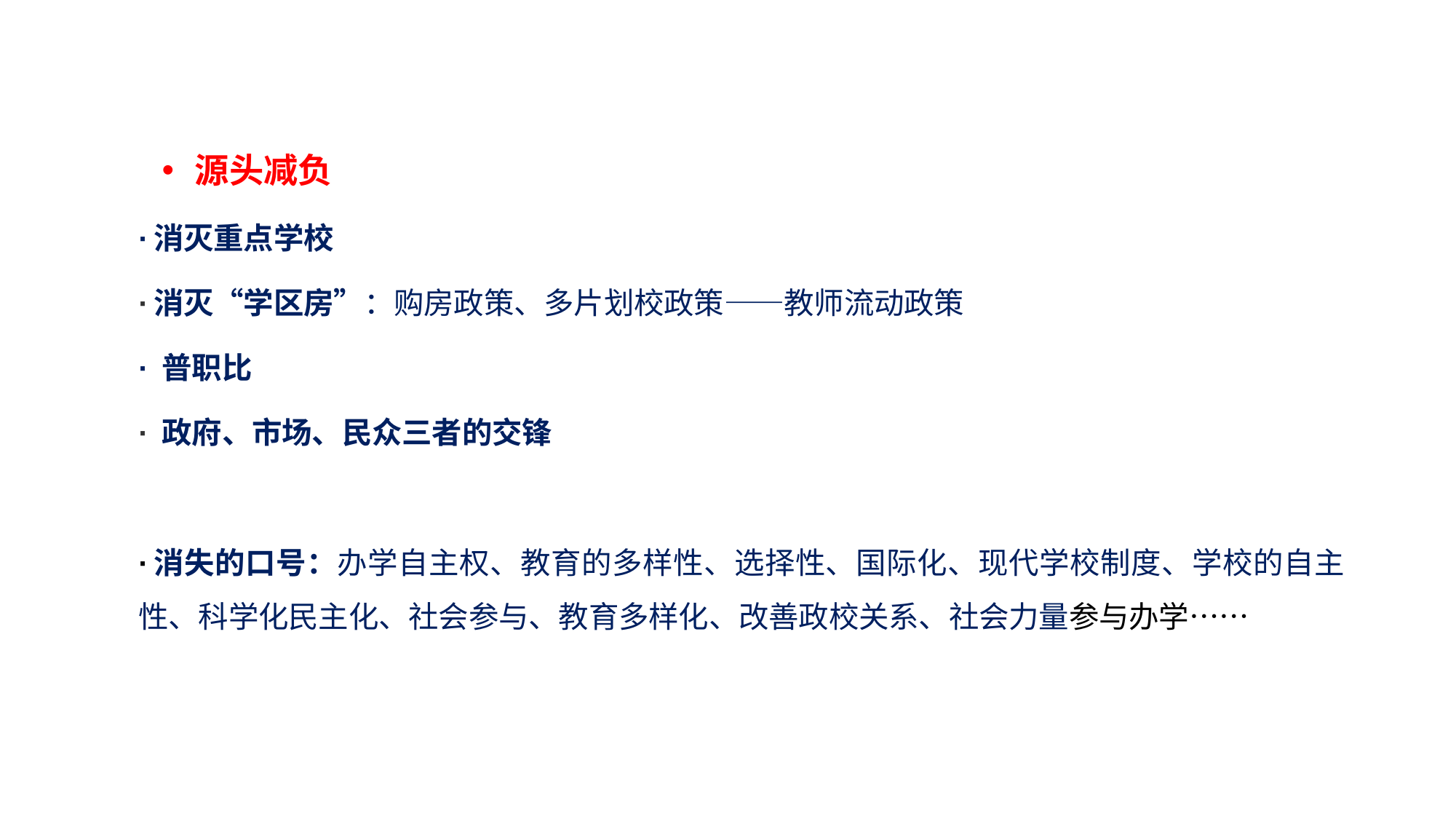

#
源头减负
·消灭重点学校
·消灭“学区房”：购房政策、多片划校政策——教师流动政策
· 普职比
· 政府、市场、民众三者的交锋

·消失的口号：办学自主权、教育的多样性、选择性、国际化、现代学校制度、学校的自主性、科学化民主化、社会参与、教育多样化、改善政校关系、社会力量参与办学……